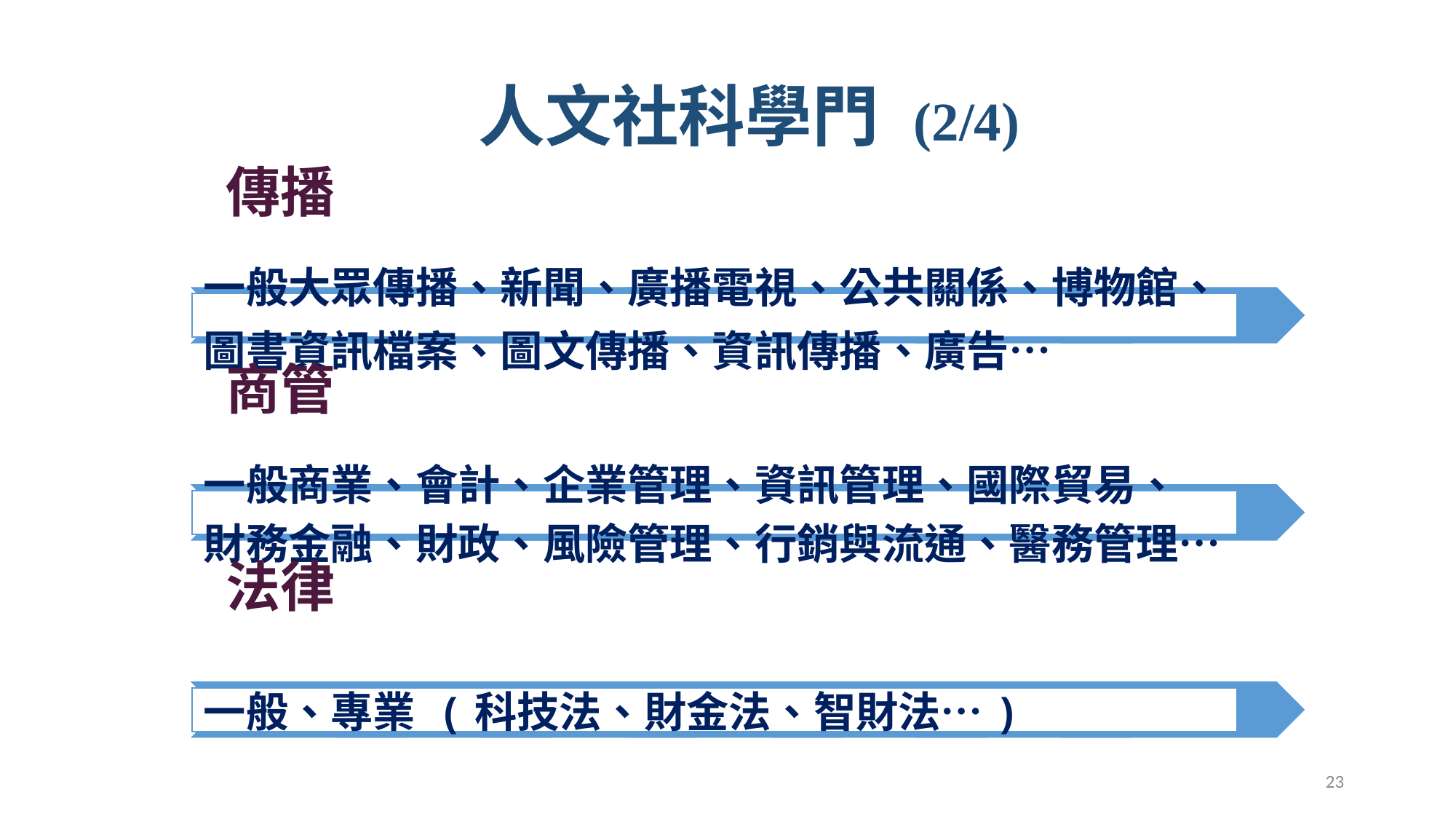

# 人文社科學門 (2/4)
傳播
一般大眾傳播、新聞、廣播電視、公共關係、博物館、圖書資訊檔案、圖文傳播、資訊傳播、廣告…
商管
一般商業、會計、企業管理、資訊管理、國際貿易、
財務金融、財政、風險管理、行銷與流通、醫務管理…
法律
一般、專業 (科技法、財金法、智財法…)
23